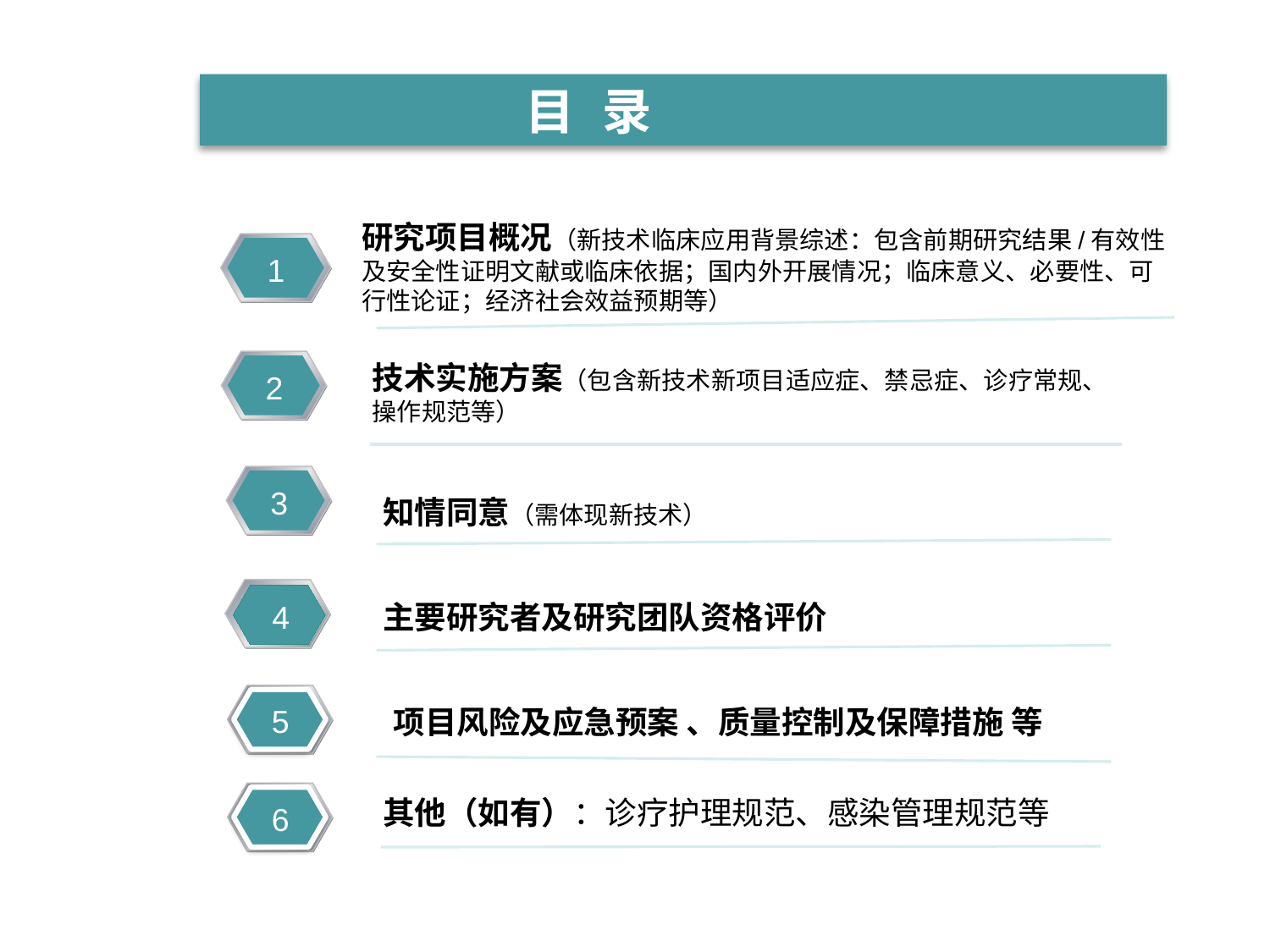

目  录
研究项目概况（新技术临床应用背景综述：包含前期研究结果/有效性及安全性证明文献或临床依据；国内外开展情况；临床意义、必要性、可行性论证；经济社会效益预期等）

1

2
技术实施方案（包含新技术新项目适应症、禁忌症、诊疗常规、
操作规范等）

3
知情同意（需体现新技术）

主要研究者及研究团队资格评价
4

5
项目风险及应急预案 、质量控制及保障措施 等

6
其他（如有）：诊疗护理规范、感染管理规范等